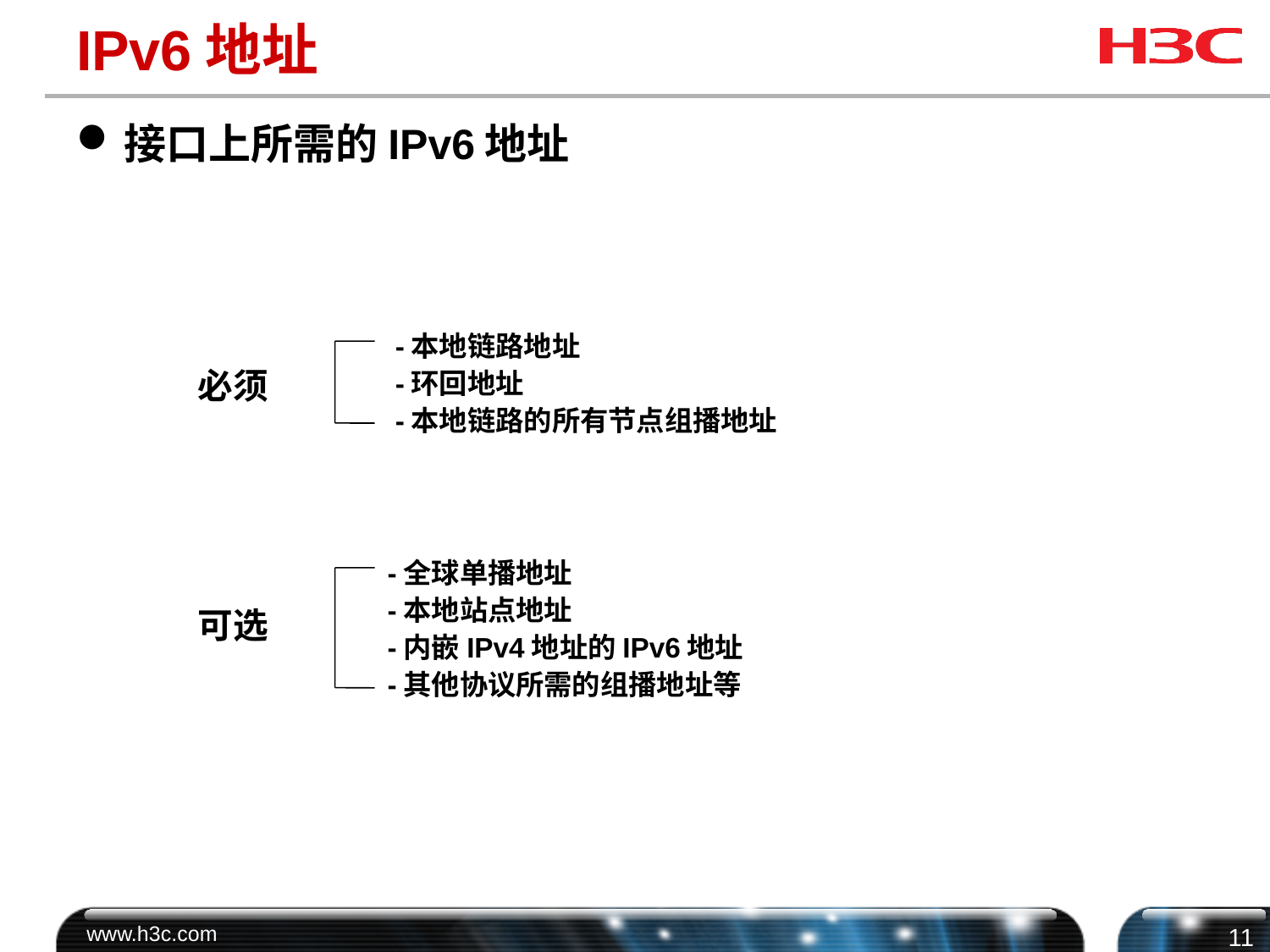

# IPv6地址
接口上所需的IPv6地址
 -本地链路地址
 -环回地址
 -本地链路的所有节点组播地址

必须

-全球单播地址
-本地站点地址
-内嵌IPv4地址的IPv6地址
-其他协议所需的组播地址等

可选